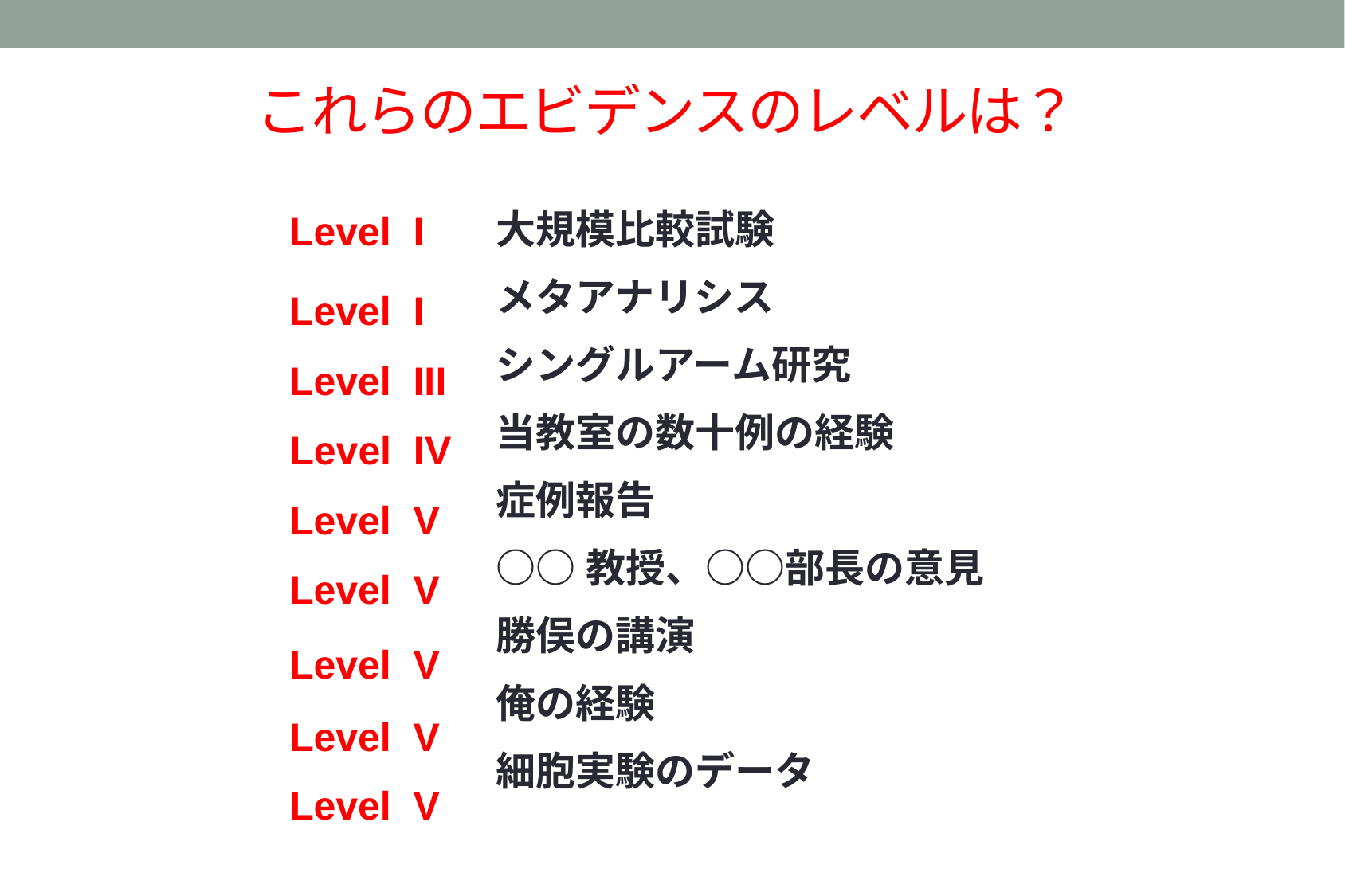

# これらのエビデンスのレベルは？
大規模比較試験
メタアナリシス
シングルアーム研究
当教室の数十例の経験
症例報告
○○教授、○○部長の意見
勝俣の講演
俺の経験
細胞実験のデータ
Level  I
Level  I
Level  III
Level  IV
Level  V
Level  V
Level  V
Level  V
Level  V